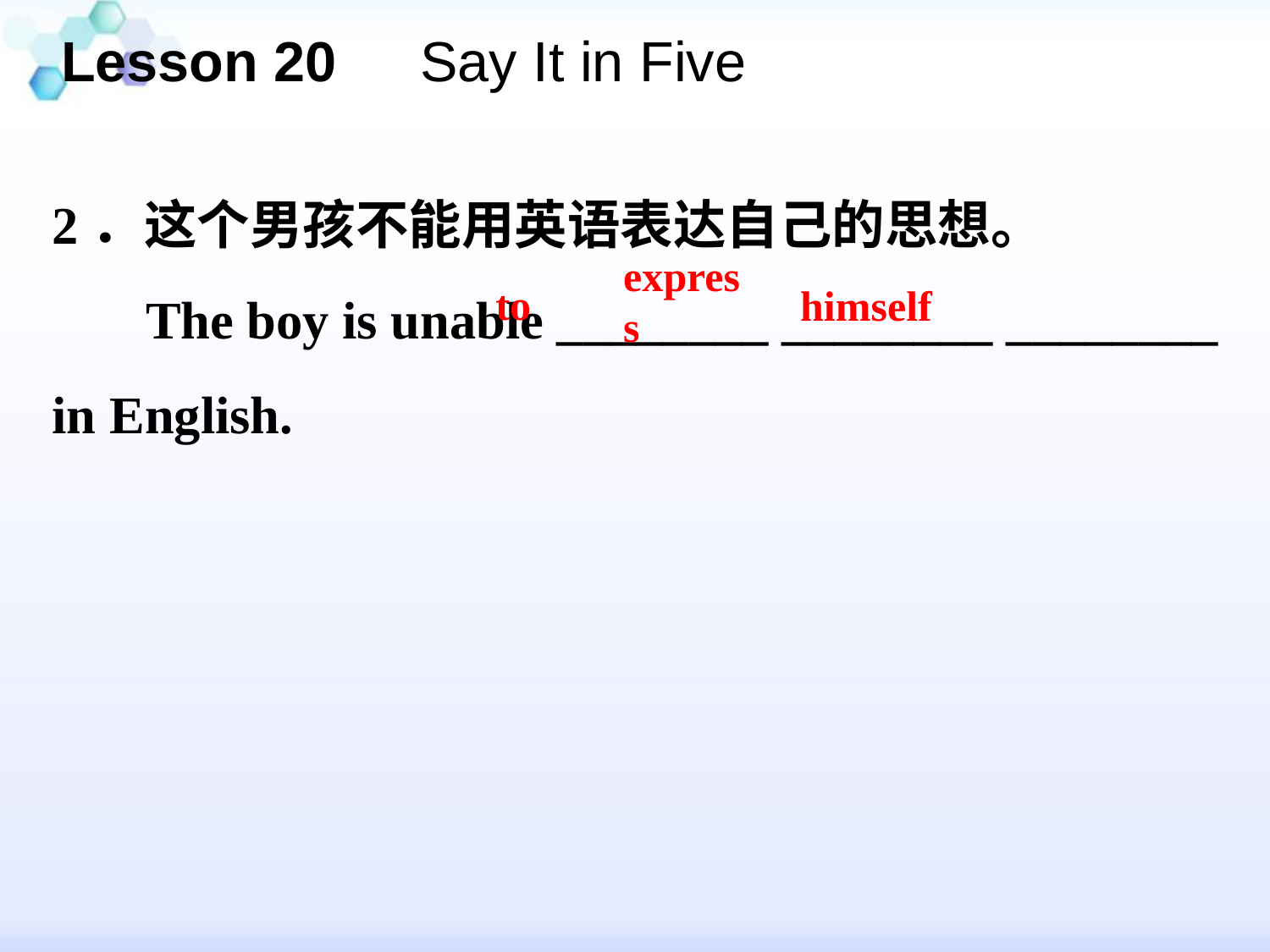

Lesson 20　Say It in Five
#
2．这个男孩不能用英语表达自己的思想。
       The boy is unable ________ ________ ________ in English.

express
to
himself